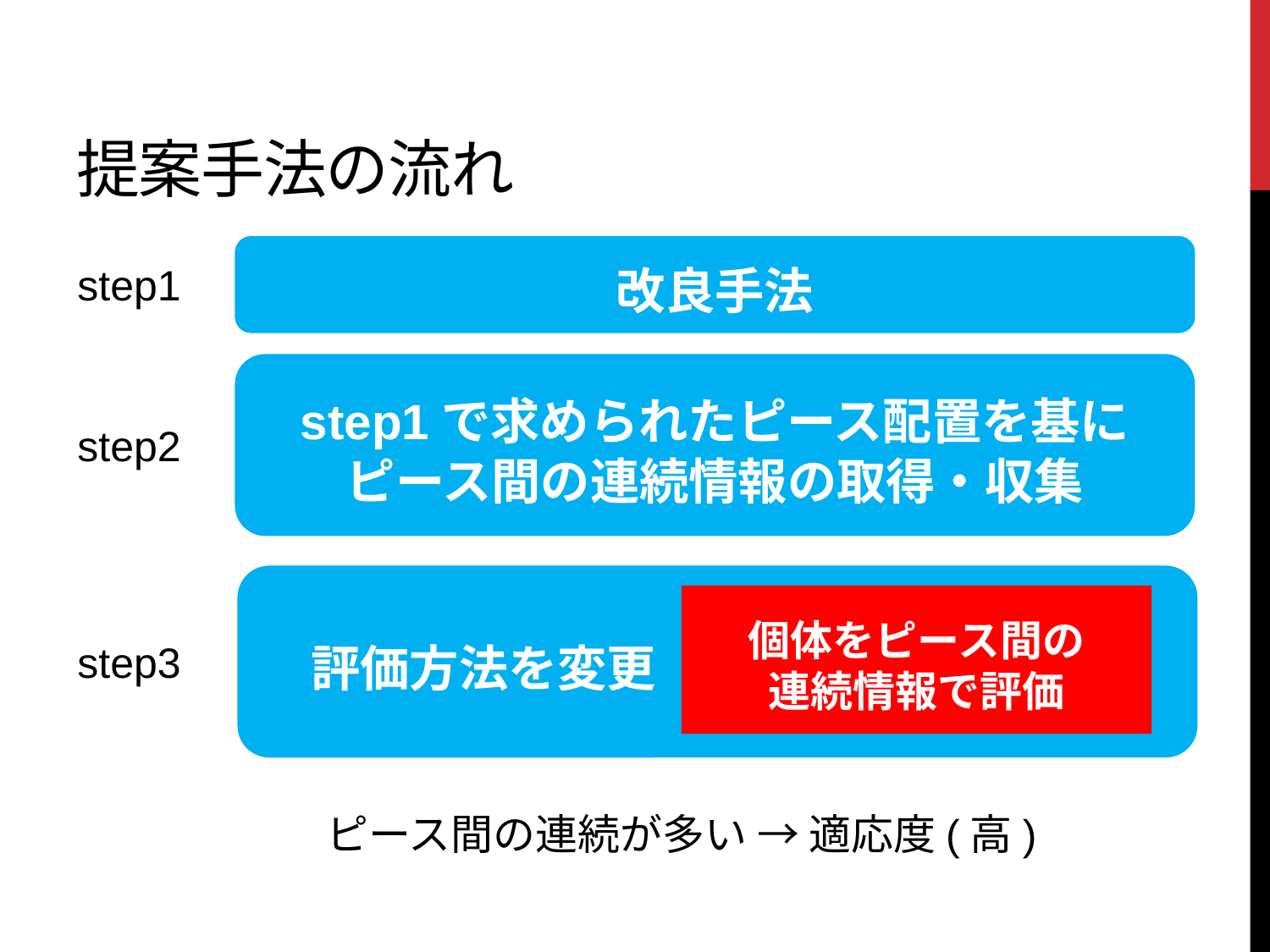

# 提案手法の流れ
改良手法
step1
step1で求められたピース配置を基にピース間の連続情報の取得・収集
step2
　評価方法を変更
個体をピース間の
連続情報で評価
step3
ピース間の連続が多い → 適応度(高)